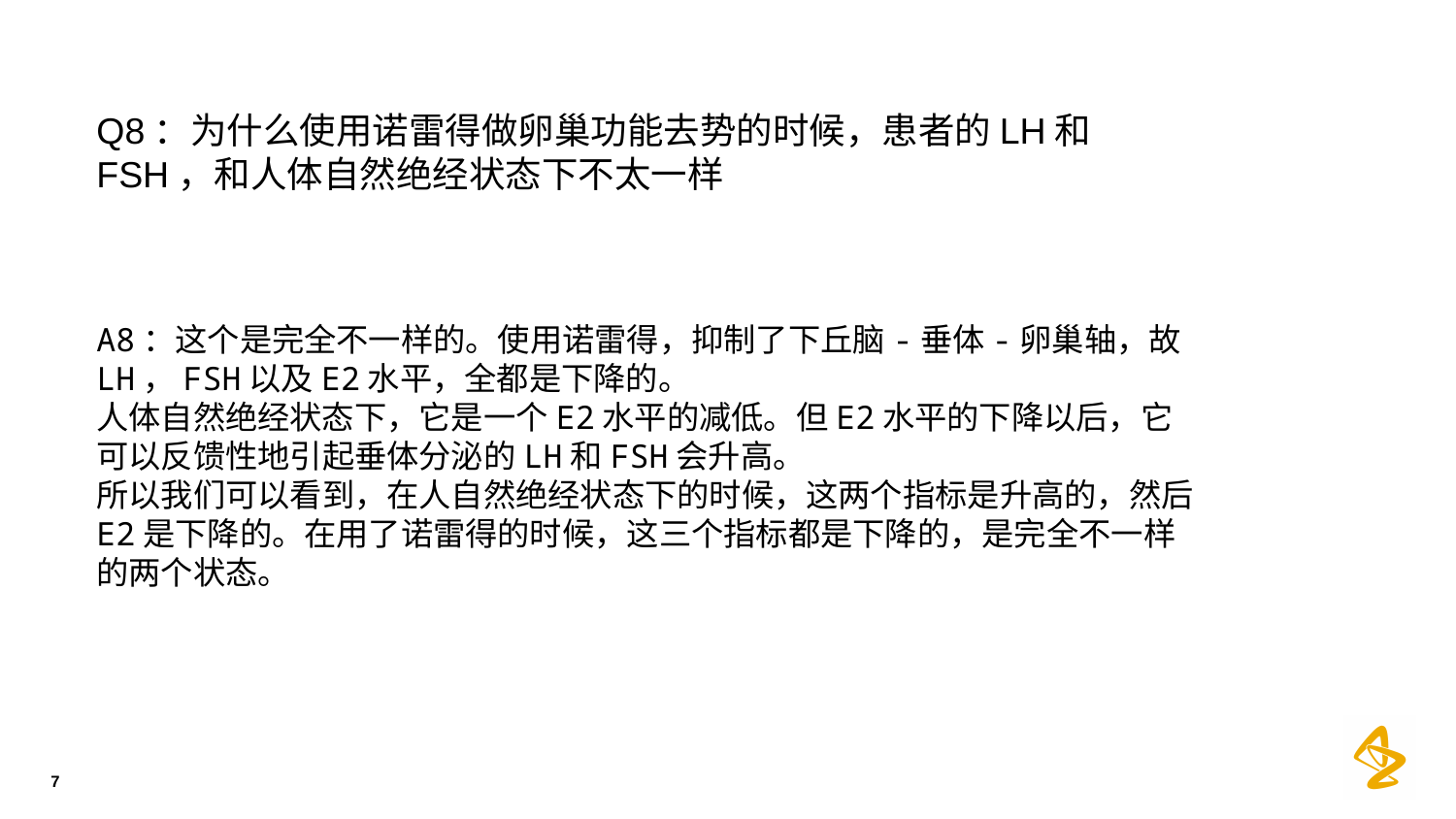

Q8：为什么使用诺雷得做卵巢功能去势的时候，患者的LH和FSH，和人体自然绝经状态下不太一样
A8：这个是完全不一样的。使用诺雷得，抑制了下丘脑-垂体-卵巢轴，故LH，FSH以及E2水平，全都是下降的。
人体自然绝经状态下，它是一个E2水平的减低。但E2水平的下降以后，它可以反馈性地引起垂体分泌的LH和FSH会升高。
所以我们可以看到，在人自然绝经状态下的时候，这两个指标是升高的，然后E2是下降的。在用了诺雷得的时候，这三个指标都是下降的，是完全不一样的两个状态。
7